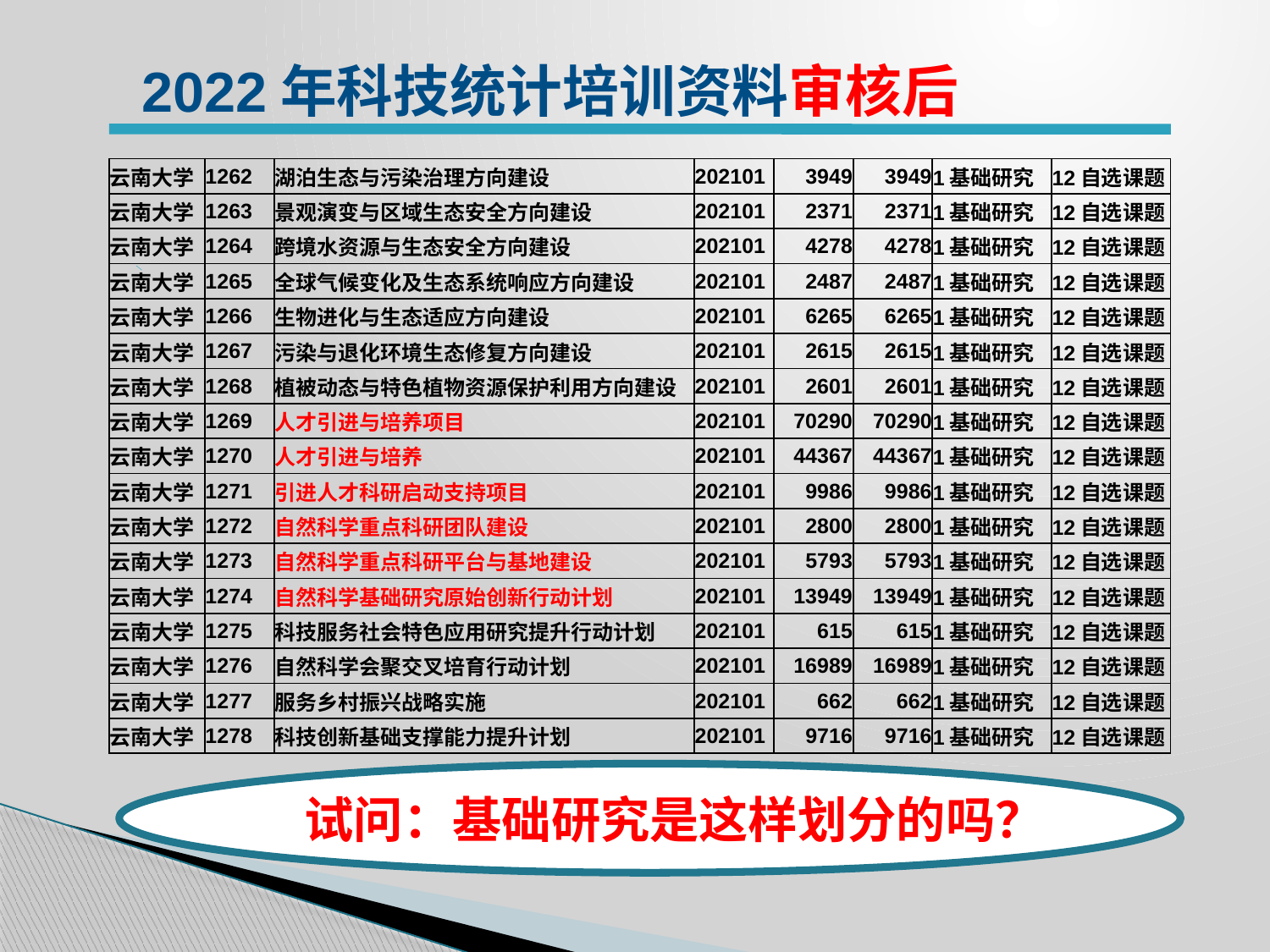

2022年科技统计培训资料审核后
| 云南大学 | 1262 | 湖泊生态与污染治理方向建设 | 202101 | 3949 | 3949 | 1基础研究 | 12自选课题 |
| --- | --- | --- | --- | --- | --- | --- | --- |
| 云南大学 | 1263 | 景观演变与区域生态安全方向建设 | 202101 | 2371 | 2371 | 1基础研究 | 12自选课题 |
| 云南大学 | 1264 | 跨境水资源与生态安全方向建设 | 202101 | 4278 | 4278 | 1基础研究 | 12自选课题 |
| 云南大学 | 1265 | 全球气候变化及生态系统响应方向建设 | 202101 | 2487 | 2487 | 1基础研究 | 12自选课题 |
| 云南大学 | 1266 | 生物进化与生态适应方向建设 | 202101 | 6265 | 6265 | 1基础研究 | 12自选课题 |
| 云南大学 | 1267 | 污染与退化环境生态修复方向建设 | 202101 | 2615 | 2615 | 1基础研究 | 12自选课题 |
| 云南大学 | 1268 | 植被动态与特色植物资源保护利用方向建设 | 202101 | 2601 | 2601 | 1基础研究 | 12自选课题 |
| 云南大学 | 1269 | 人才引进与培养项目 | 202101 | 70290 | 70290 | 1基础研究 | 12自选课题 |
| 云南大学 | 1270 | 人才引进与培养 | 202101 | 44367 | 44367 | 1基础研究 | 12自选课题 |
| 云南大学 | 1271 | 引进人才科研启动支持项目 | 202101 | 9986 | 9986 | 1基础研究 | 12自选课题 |
| 云南大学 | 1272 | 自然科学重点科研团队建设 | 202101 | 2800 | 2800 | 1基础研究 | 12自选课题 |
| 云南大学 | 1273 | 自然科学重点科研平台与基地建设 | 202101 | 5793 | 5793 | 1基础研究 | 12自选课题 |
| 云南大学 | 1274 | 自然科学基础研究原始创新行动计划 | 202101 | 13949 | 13949 | 1基础研究 | 12自选课题 |
| 云南大学 | 1275 | 科技服务社会特色应用研究提升行动计划 | 202101 | 615 | 615 | 1基础研究 | 12自选课题 |
| 云南大学 | 1276 | 自然科学会聚交叉培育行动计划 | 202101 | 16989 | 16989 | 1基础研究 | 12自选课题 |
| 云南大学 | 1277 | 服务乡村振兴战略实施 | 202101 | 662 | 662 | 1基础研究 | 12自选课题 |
| 云南大学 | 1278 | 科技创新基础支撑能力提升计划 | 202101 | 9716 | 9716 | 1基础研究 | 12自选课题 |
试问：基础研究是这样划分的吗？